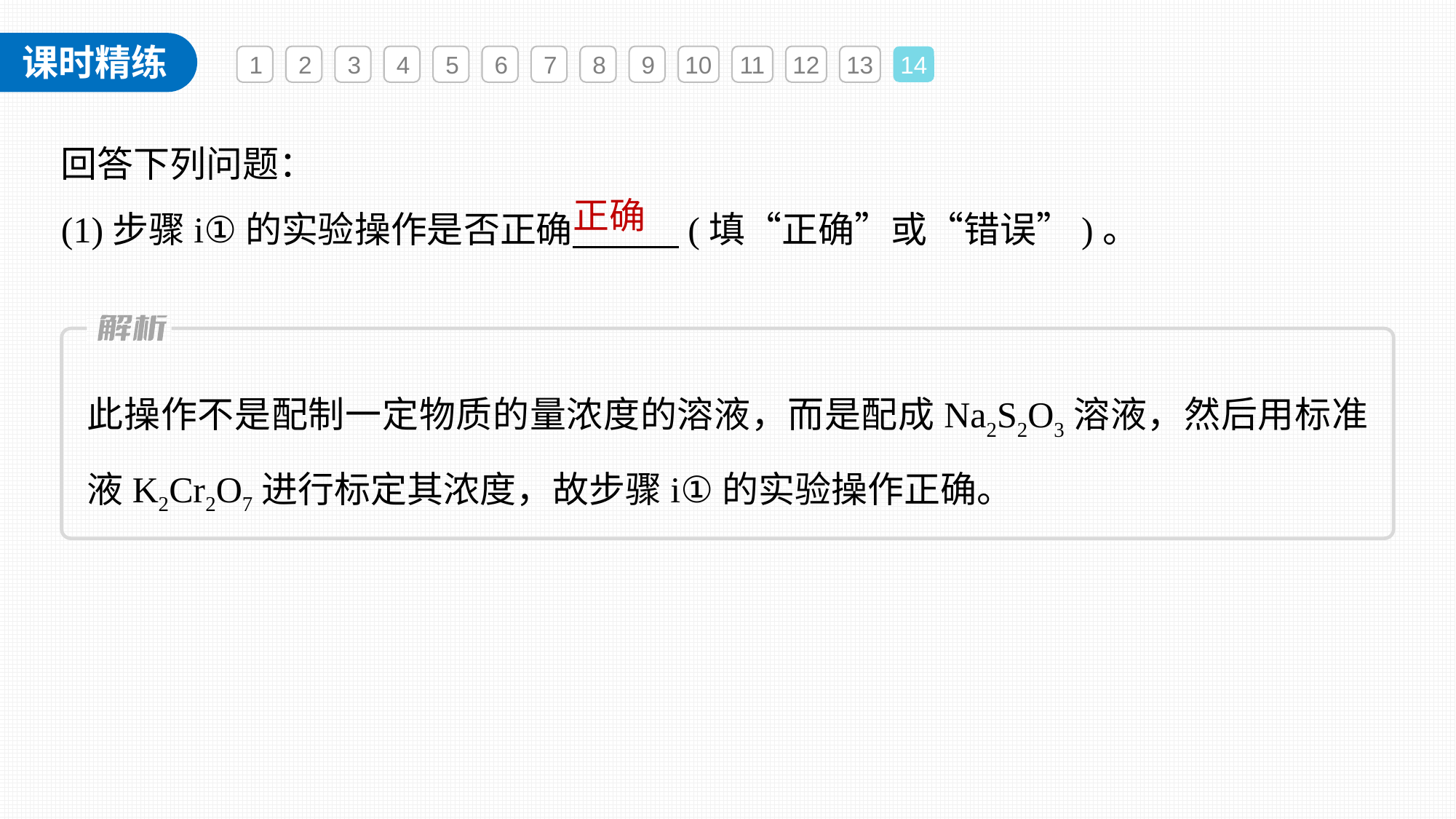

1
2
3
4
5
6
7
8
9
10
11
12
13
14
回答下列问题：
(1)步骤i①的实验操作是否正确             (填“正确”或“错误”)。
正确

此操作不是配制一定物质的量浓度的溶液，而是配成Na2S2O3溶液，然后用标准液K2Cr2O7进行标定其浓度，故步骤i①的实验操作正确。